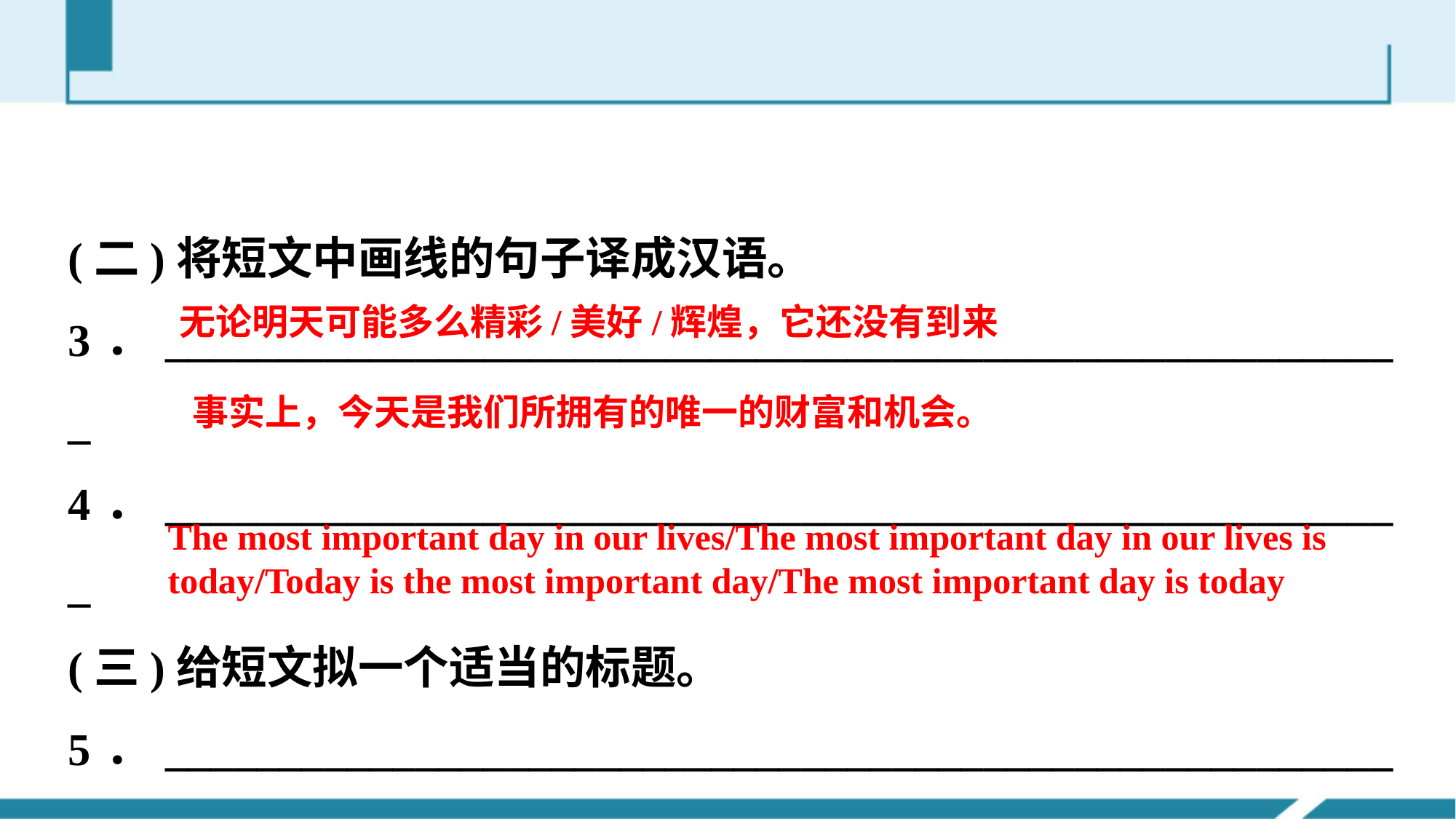

(二)将短文中画线的句子译成汉语。
3．_______________________________________________________
4．_______________________________________________________
(三)给短文拟一个适当的标题。
5．_______________________________________________________
无论明天可能多么精彩/美好/辉煌，它还没有到来
事实上，今天是我们所拥有的唯一的财富和机会。
The most important day in our lives/The most important day in our lives is today/Today is the most important day/The most important day is today